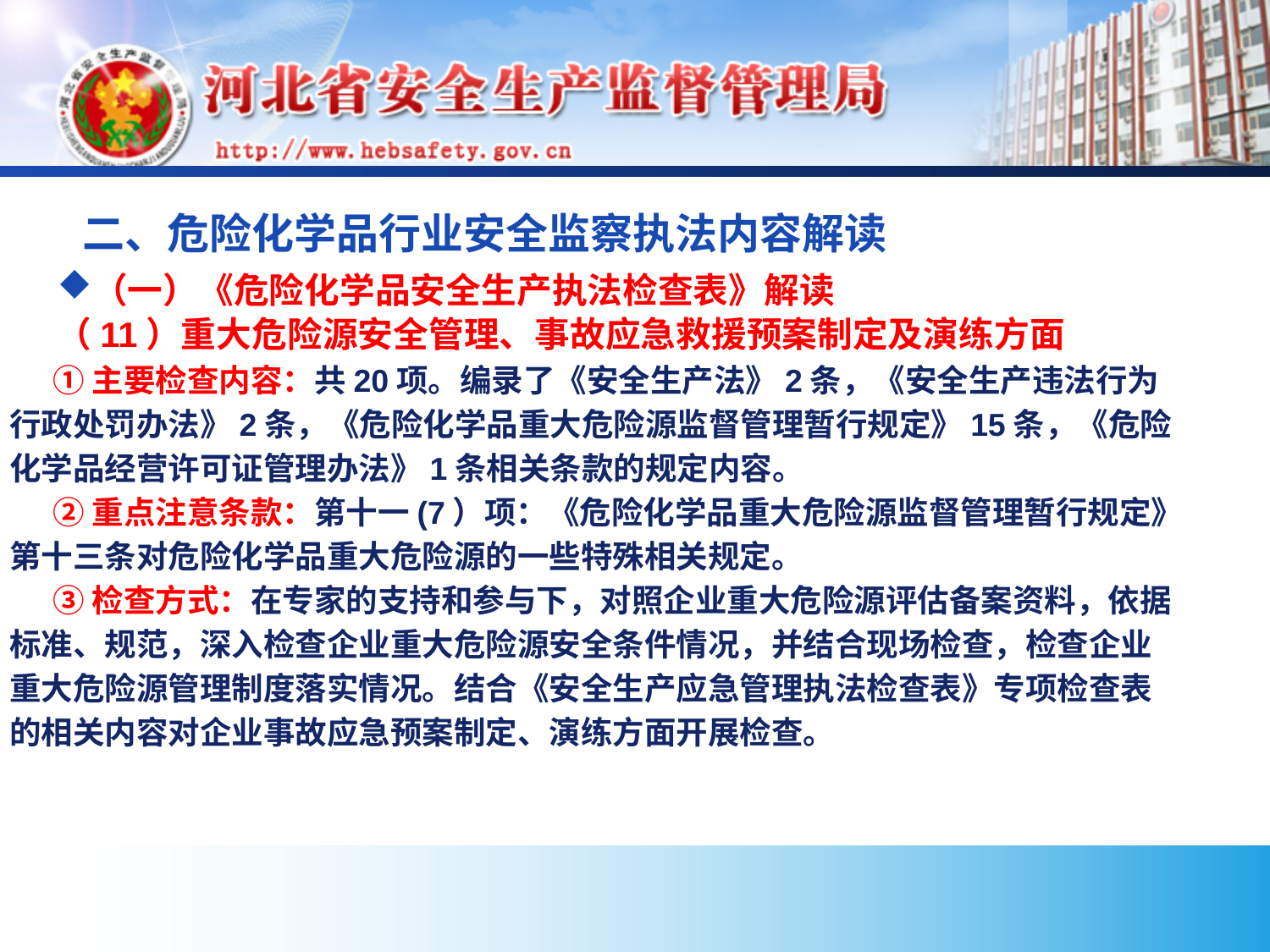

# 二、危险化学品行业安全监察执法内容解读
（一）《危险化学品安全生产执法检查表》解读
     （11）重大危险源安全管理、事故应急救援预案制定及演练方面
      ①主要检查内容：共20项。编录了《安全生产法》2条，《安全生产违法行为行政处罚办法》2条，《危险化学品重大危险源监督管理暂行规定》15条，《危险化学品经营许可证管理办法》1条相关条款的规定内容。
      ②重点注意条款：第十一(7）项：《危险化学品重大危险源监督管理暂行规定》第十三条对危险化学品重大危险源的一些特殊相关规定。
      ③检查方式：在专家的支持和参与下，对照企业重大危险源评估备案资料，依据标准、规范，深入检查企业重大危险源安全条件情况，并结合现场检查，检查企业重大危险源管理制度落实情况。结合《安全生产应急管理执法检查表》专项检查表的相关内容对企业事故应急预案制定、演练方面开展检查。